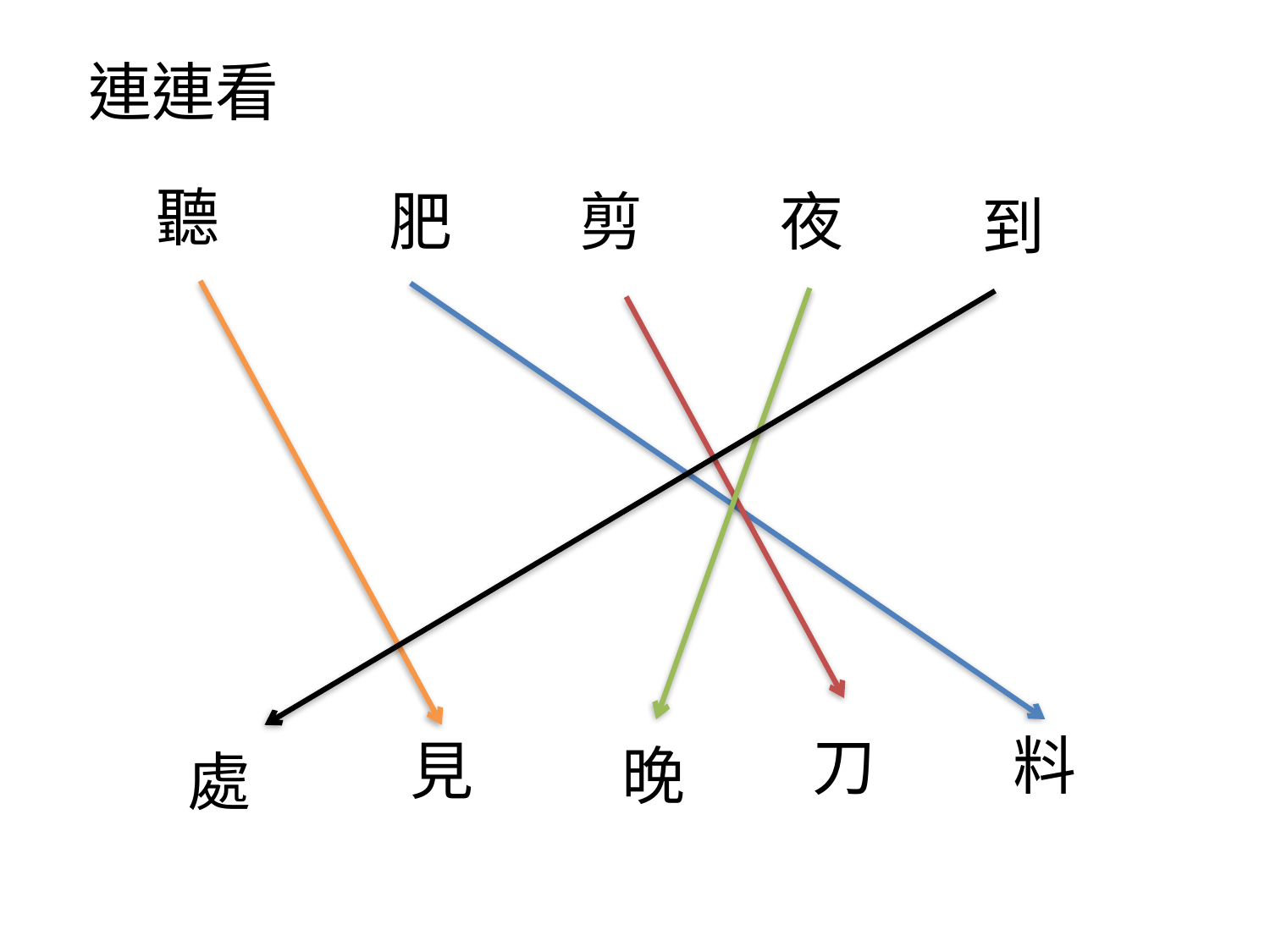

連連看
聽
肥
剪
夜
到
料
刀
見
晚
處